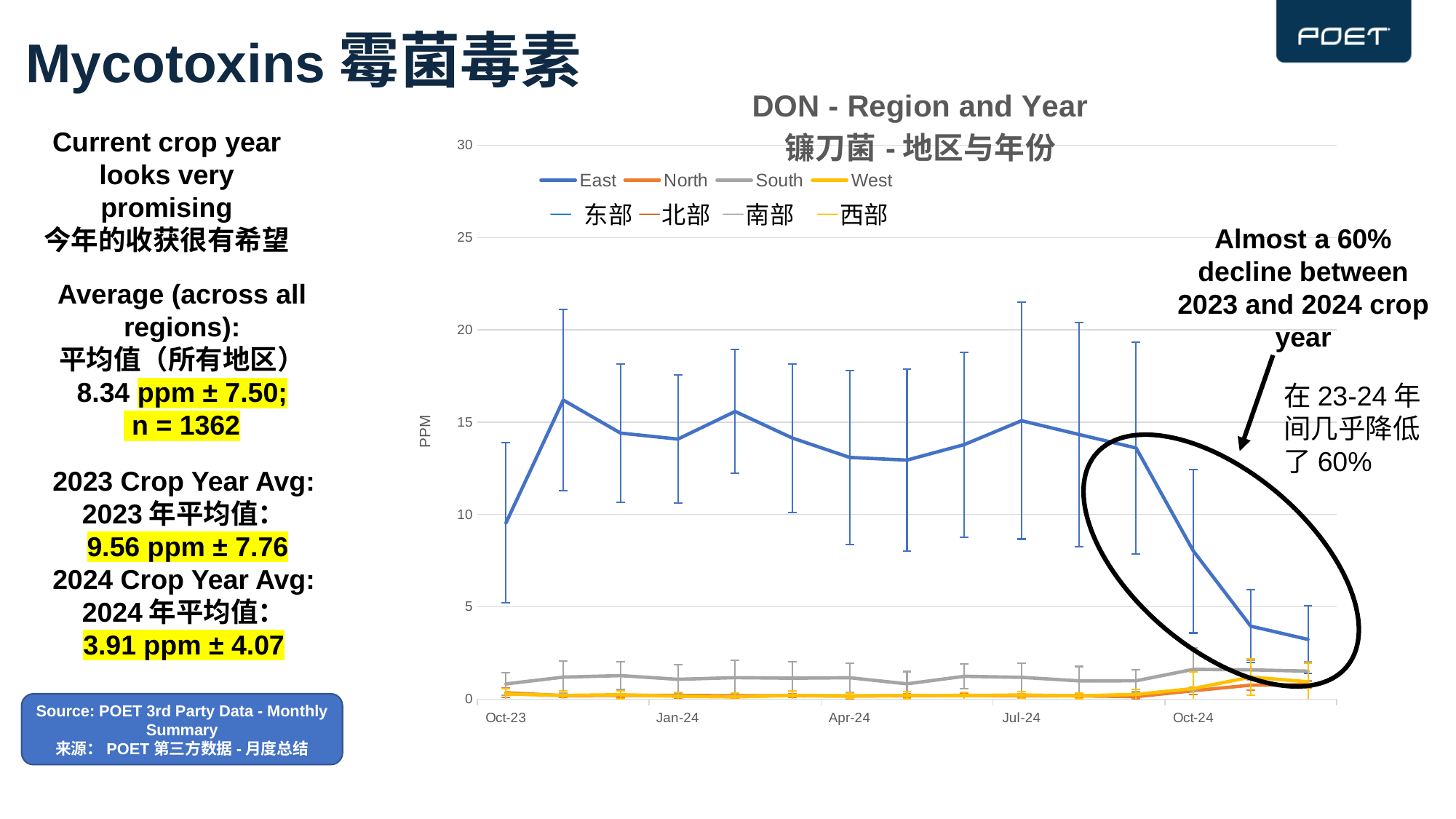

# Mycotoxins霉菌毒素

### Chart: DON - Region and Year
镰刀菌-地区与年份

| Category |  |  |  |  |
|---|---|---|---|---|
| 45200 | 9.5444445279 | 0.3437500042 | 0.8230769216 | 0.2764705902 |
| 45231 | 16.199999873 | 0.1875000037 | 1.19090911 | 0.2000000067 |
| 45261 | 14.409090981 | 0.2000000038 | 1.2733333285 | 0.2375000063 |
| 45292 | 14.083999971 | 0.200000003 | 1.0727272711 | 0.1555555562 |
| 45323 | 15.58000004 | 0.1777777837 | 1.1625000201 | 0.1181818186 |
| 45352 | 14.141666691 | 0.1875000047 | 1.1333333304 | 0.1999999993 |
| 45383 | 13.089473674 | 0.1625000043 | 1.1583333289 | 0.1750000045 |
| 45413 | 12.94722218 | 0.1875000047 | 0.8272727288 | 0.2000000011 |
| 45444 | 13.787671233 | 0.2000000048 | 1.2363636385 | 0.1888888909 |
| 45474 | 15.080000002 | 0.1875000037 | 1.179999993 | 0.2250000034 |
| 45505 | 14.335849056 | 0.1750000035 | 0.9888888937 | 0.1750000026 |
| 45536 | 13.602999938 | 0.133333337 | 0.9923076888 | 0.254545459 |
| 45566 | 8.0152173638 | 0.4545454593 | 1.6126666824 | 0.570833326 |
| 45597 | 3.9531250279 | 0.7555555544 | 1.5846153819 | 1.1928571612 |
| 45627 | 3.233333336 | 0.7888888982 | 1.5142857007 | 0.9400000125 |
Current crop year looks very promising
今年的收获很有希望
— 东部 —北部  —南部    —西部
Almost a 60% decline between 2023 and 2024 crop year

Average (across all regions):
平均值（所有地区）
8.34 ppm ± 7.50;
 n = 1362
在23-24年间几乎降低了60%
2023 Crop Year Avg:
2023年平均值：
 9.56 ppm ± 7.76
2024 Crop Year Avg:
2024年平均值：
3.91 ppm ± 4.07
Source: POET 3rd Party Data - Monthly Summary
来源：POET第三方数据-月度总结